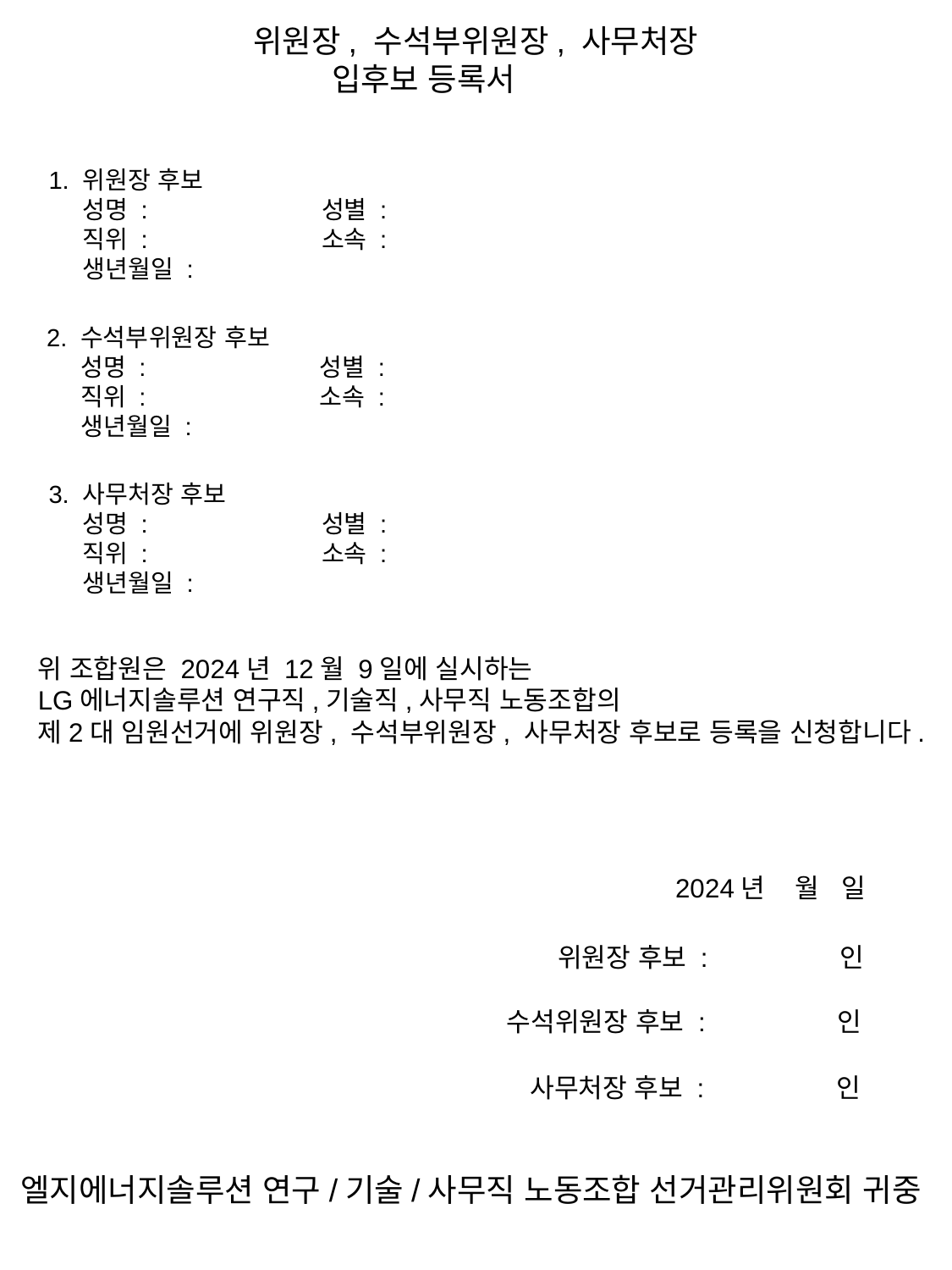

위원장, 수석부위원장, 사무처장
        입후보 등록서
1. 위원장 후보
    성명 :                        성별 :
    직위 :                        소속 :
    생년월일 :
2. 수석부위원장 후보
    성명 :                        성별 :
    직위 :                        소속 :
    생년월일 :
3. 사무처장 후보
    성명 :                        성별 :
    직위 :                        소속 :
    생년월일 :
위 조합원은 2024년 12월 9일에 실시하는
LG에너지솔루션 연구직,기술직,사무직 노동조합의
제2대 임원선거에 위원장, 수석부위원장, 사무처장 후보로 등록을 신청합니다.
2024년    월   일
위원장 후보 :                 인
수석위원장 후보 :                 인
사무처장 후보 :                 인
엘지에너지솔루션 연구/기술/사무직 노동조합 선거관리위원회 귀중